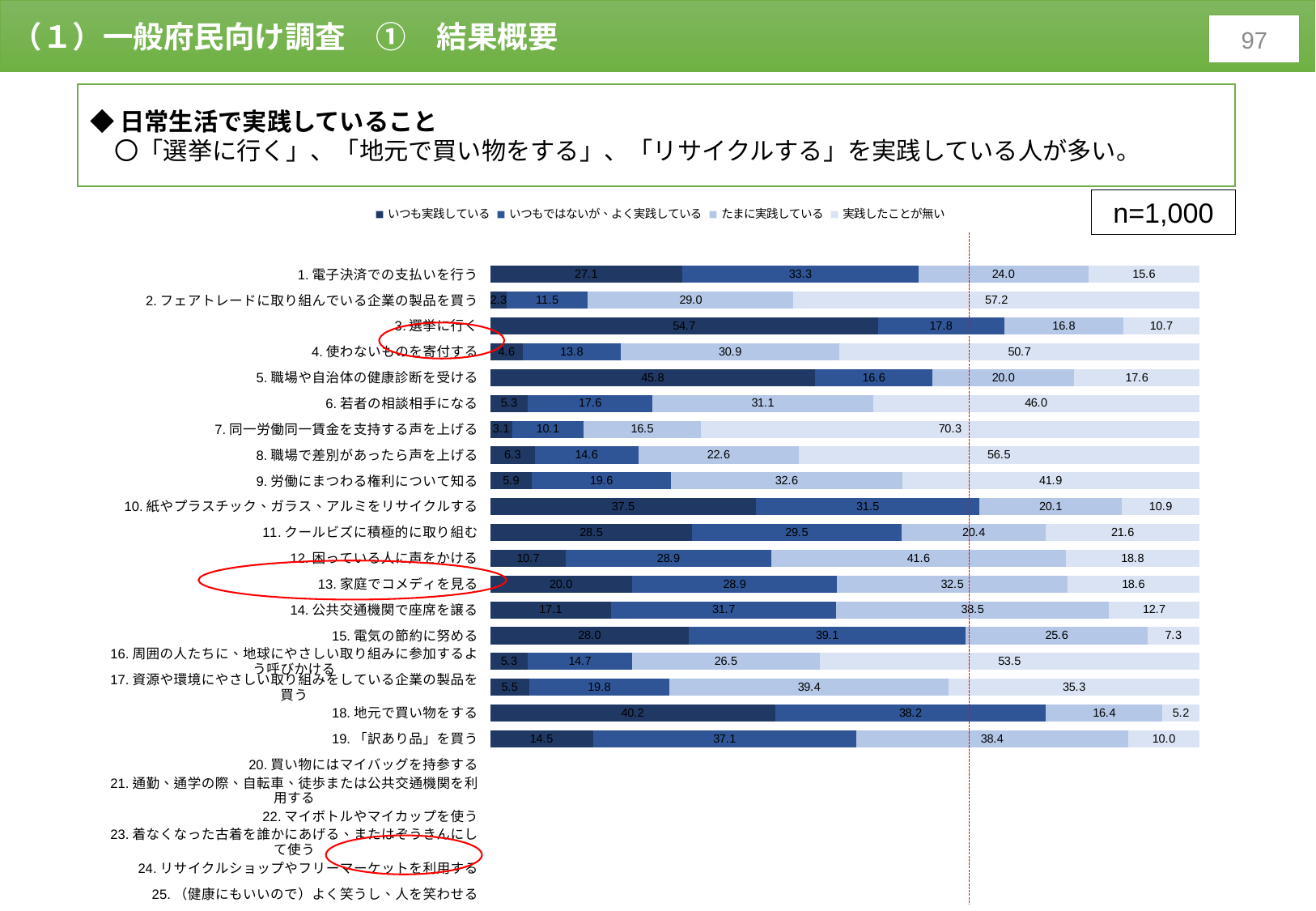

（１）一般府民向け調査　①　結果概要
97
◆日常生活で実践していること
　〇「選挙に行く」、「地元で買い物をする」、「リサイクルする」を実践している人が多い。
n=1,000

[unsupported chart]